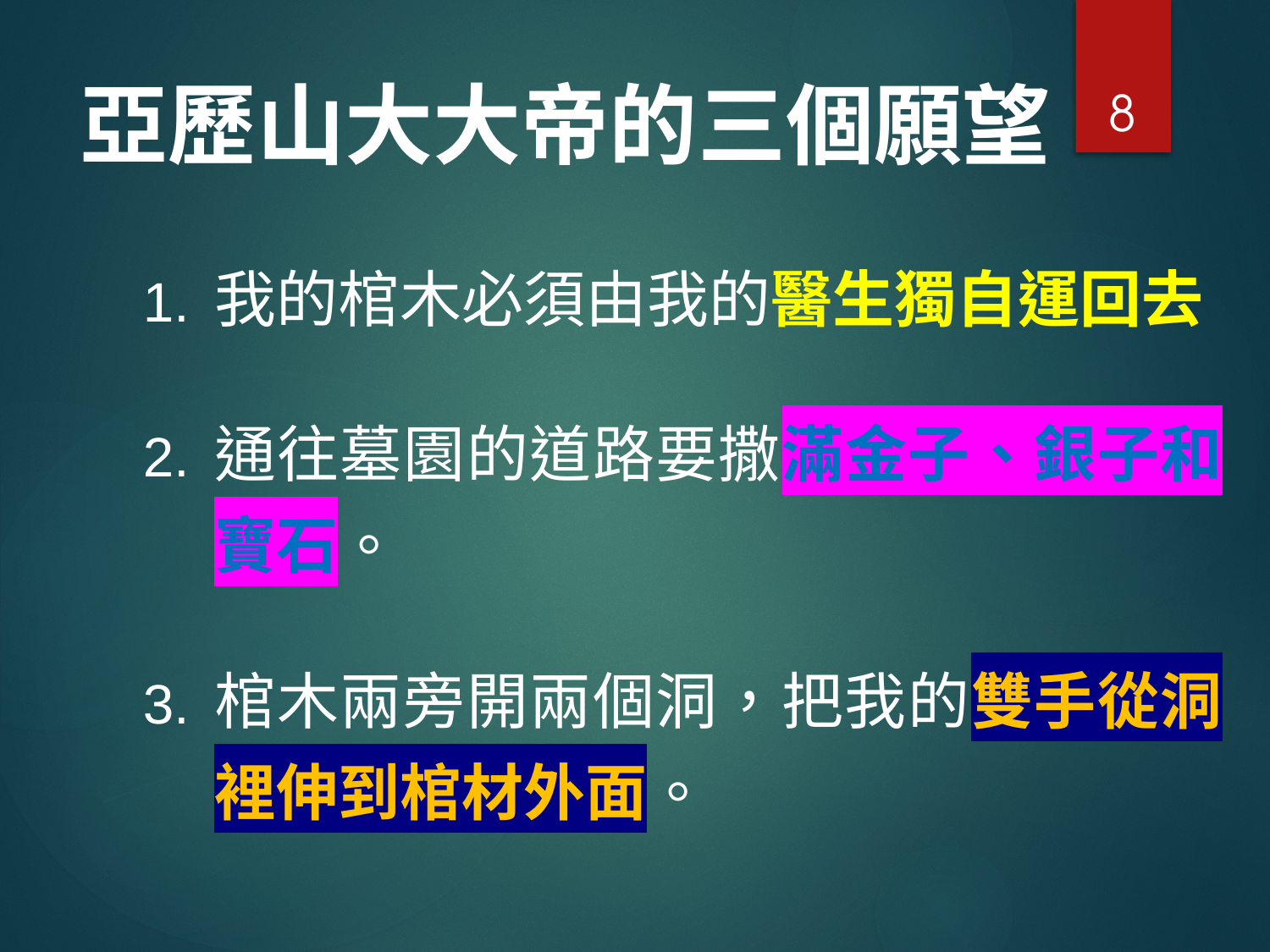

8
# 亞歷山大大帝的三個願望
我的棺木必須由我的醫生獨自運回去
通往墓園的道路要撒滿金子、銀子和寶石。
棺木兩旁開兩個洞，把我的雙手從洞裡伸到棺材外面。